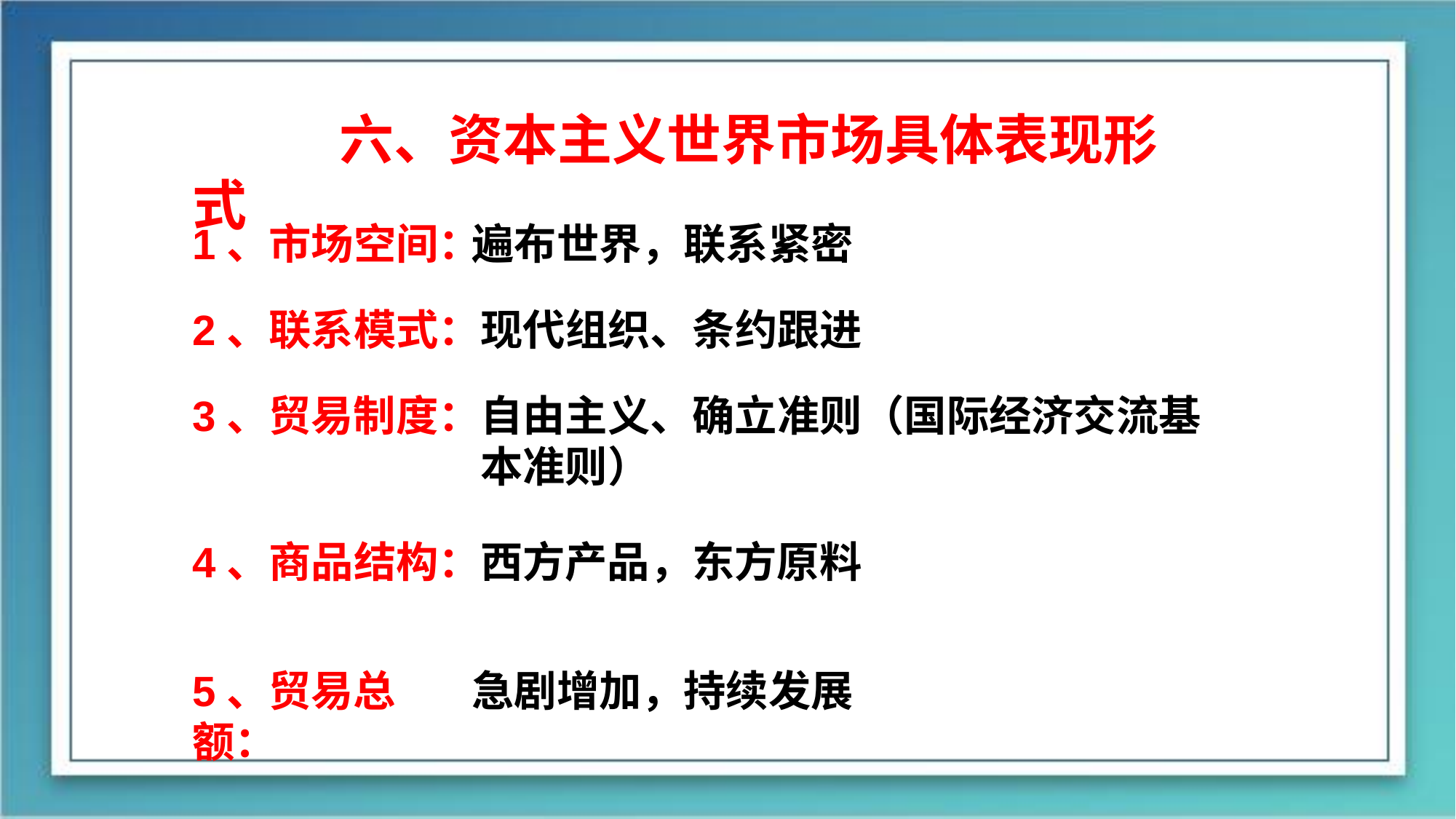

六、资本主义世界市场具体表现形式
1、市场空间：
遍布世界，联系紧密
2、联系模式：现代组织、条约跟进
自由主义、确立准则（国际经济交流基本准则）
3、贸易制度：
4、商品结构：
西方产品，东方原料
5、贸易总额：
急剧增加，持续发展